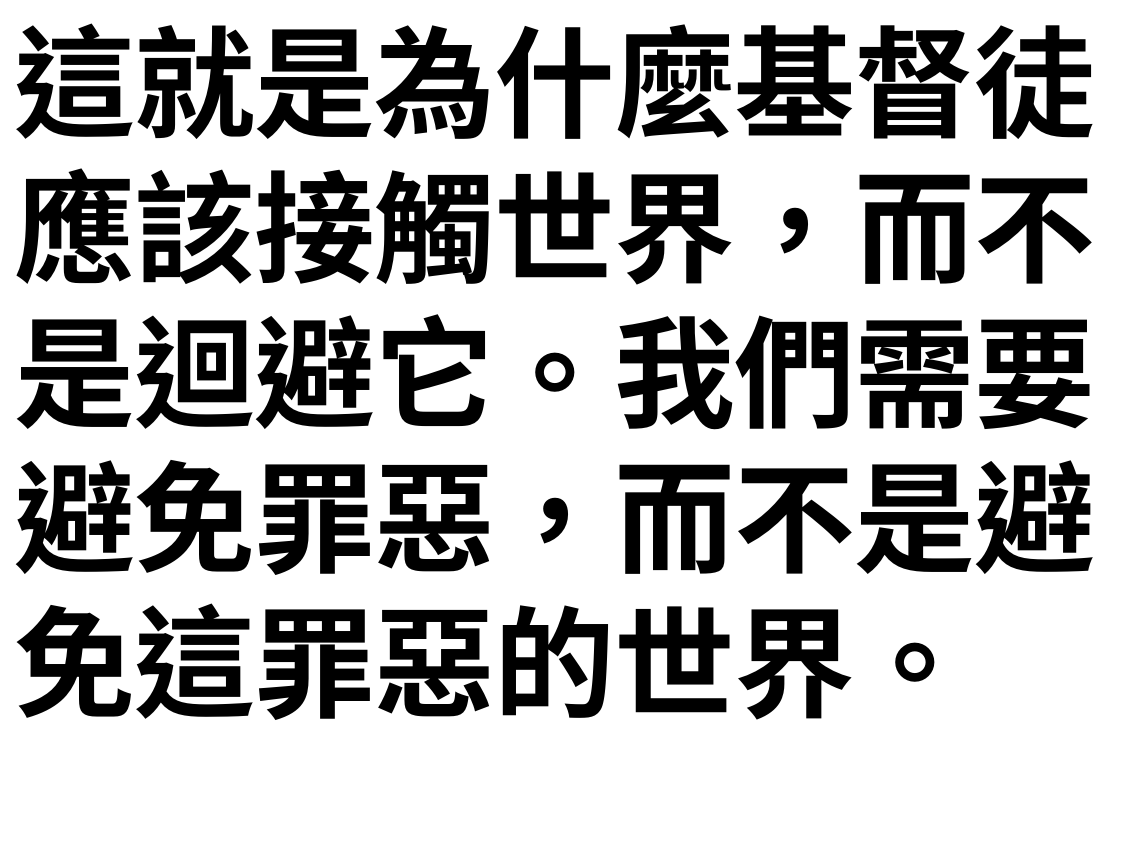

這就是為什麼基督徒應該接觸世界，而不是迴避它。我們需要避免罪惡，而不是避免這罪惡的世界。